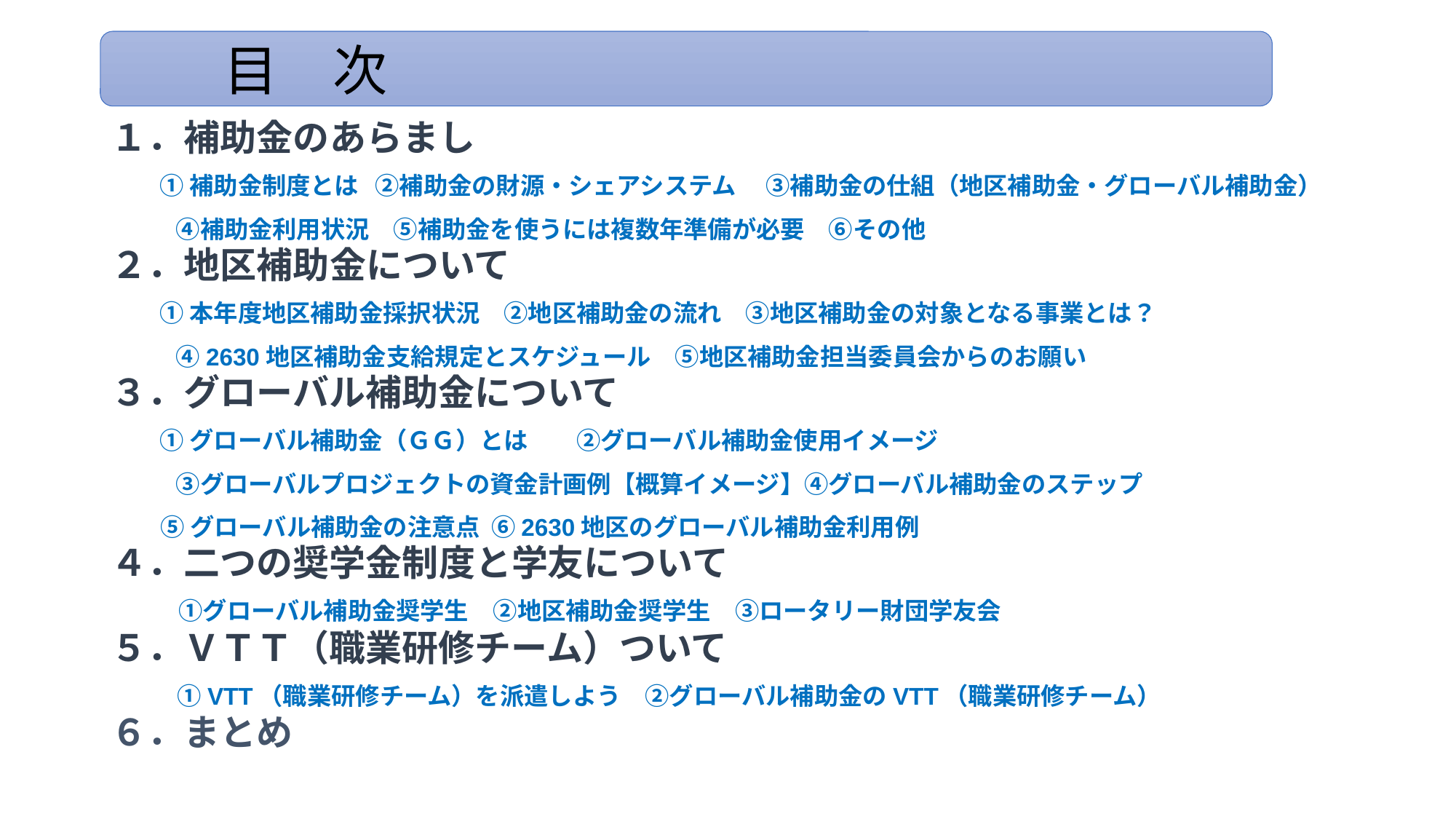

目　次
１．補助金のあらまし
       ①補助金制度とは   ②補助金の財源・シェアシステム 　③補助金の仕組（地区補助金・グローバル補助金）
　　   ➃補助金利用状況　⑤補助金を使うには複数年準備が必要　⑥その他
２．地区補助金について
       ①本年度地区補助金採択状況　②地区補助金の流れ　③地区補助金の対象となる事業とは？
　　   ➃2630地区補助金支給規定とスケジュール　⑤地区補助金担当委員会からのお願い
３．グローバル補助金について
       ①グローバル補助金（ＧＧ）とは　　②グローバル補助金使用イメージ
　　   ③グローバルプロジェクトの資金計画例【概算イメージ】➃グローバル補助金のステップ
         ⑤グローバル補助金の注意点  ⑥2630地区のグローバル補助金利用例
４．二つの奨学金制度と学友について
　　 ①グローバル補助金奨学生　➁地区補助金奨学生　➂ロータリー財団学友会
５．ＶＴＴ（職業研修チーム）ついて
　　 ①VTT（職業研修チーム）を派遣しよう　②グローバル補助金のVTT（職業研修チーム）
６．まとめ